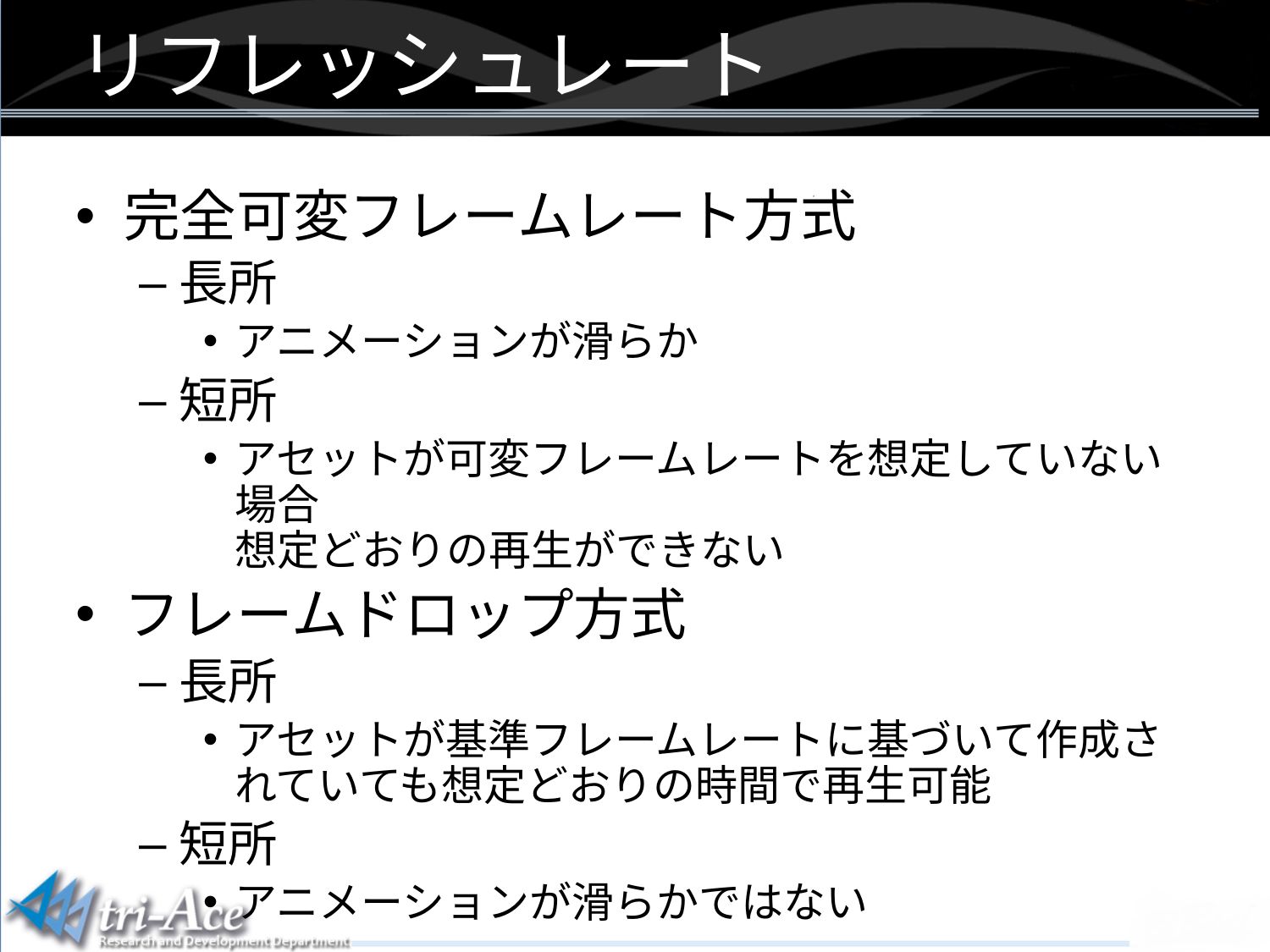

# リフレッシュレート
完全可変フレームレート方式
長所
アニメーションが滑らか
短所
アセットが可変フレームレートを想定していない場合
想定どおりの再生ができない
フレームドロップ方式
長所
アセットが基準フレームレートに基づいて作成されていても想定どおりの時間で再生可能
短所
アニメーションが滑らかではない